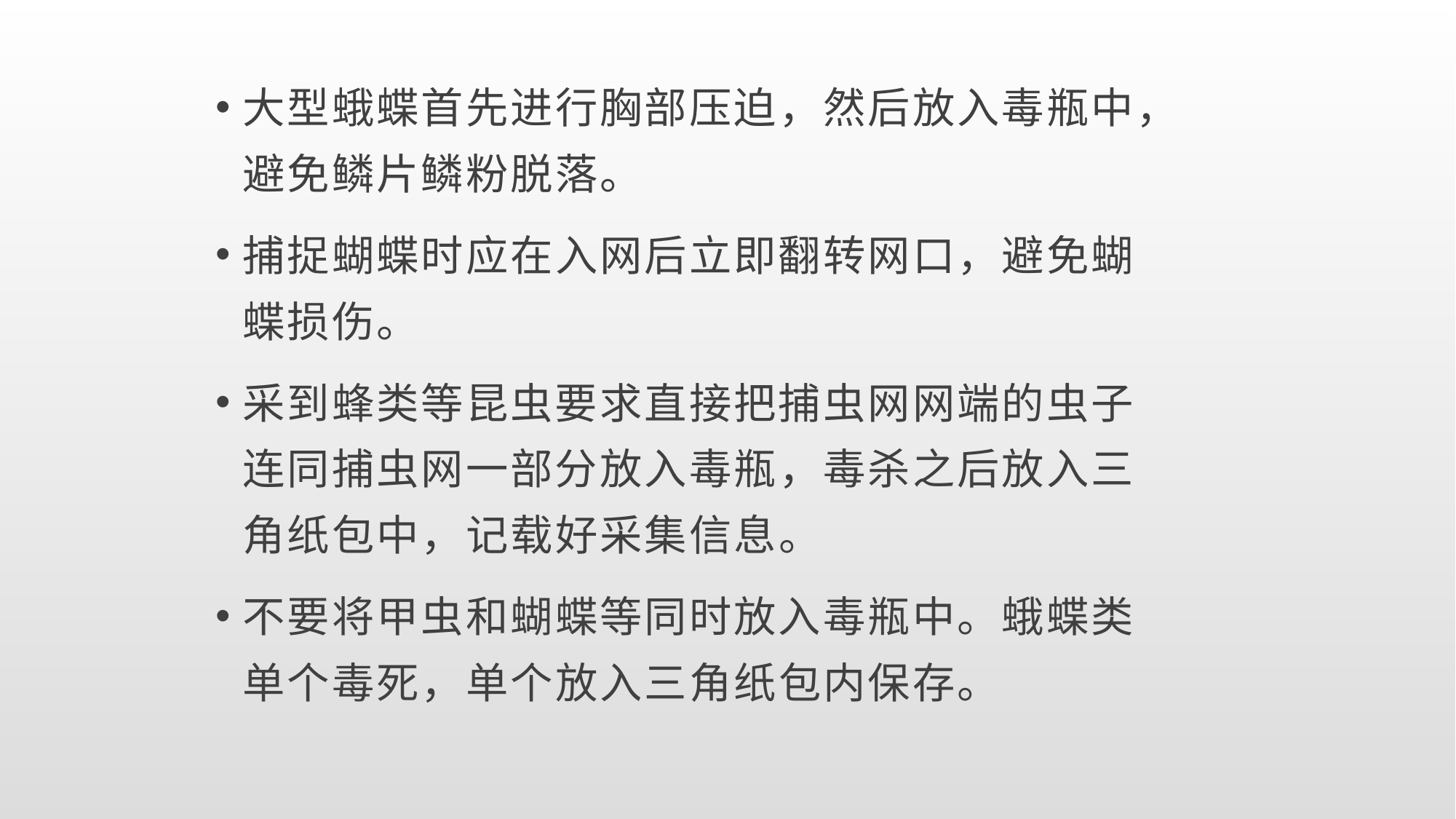

大型蛾蝶首先进行胸部压迫，然后放入毒瓶中，避免鳞片鳞粉脱落。
捕捉蝴蝶时应在入网后立即翻转网口，避免蝴蝶损伤。
采到蜂类等昆虫要求直接把捕虫网网端的虫子连同捕虫网一部分放入毒瓶，毒杀之后放入三角纸包中，记载好采集信息。
不要将甲虫和蝴蝶等同时放入毒瓶中。蛾蝶类单个毒死，单个放入三角纸包内保存。